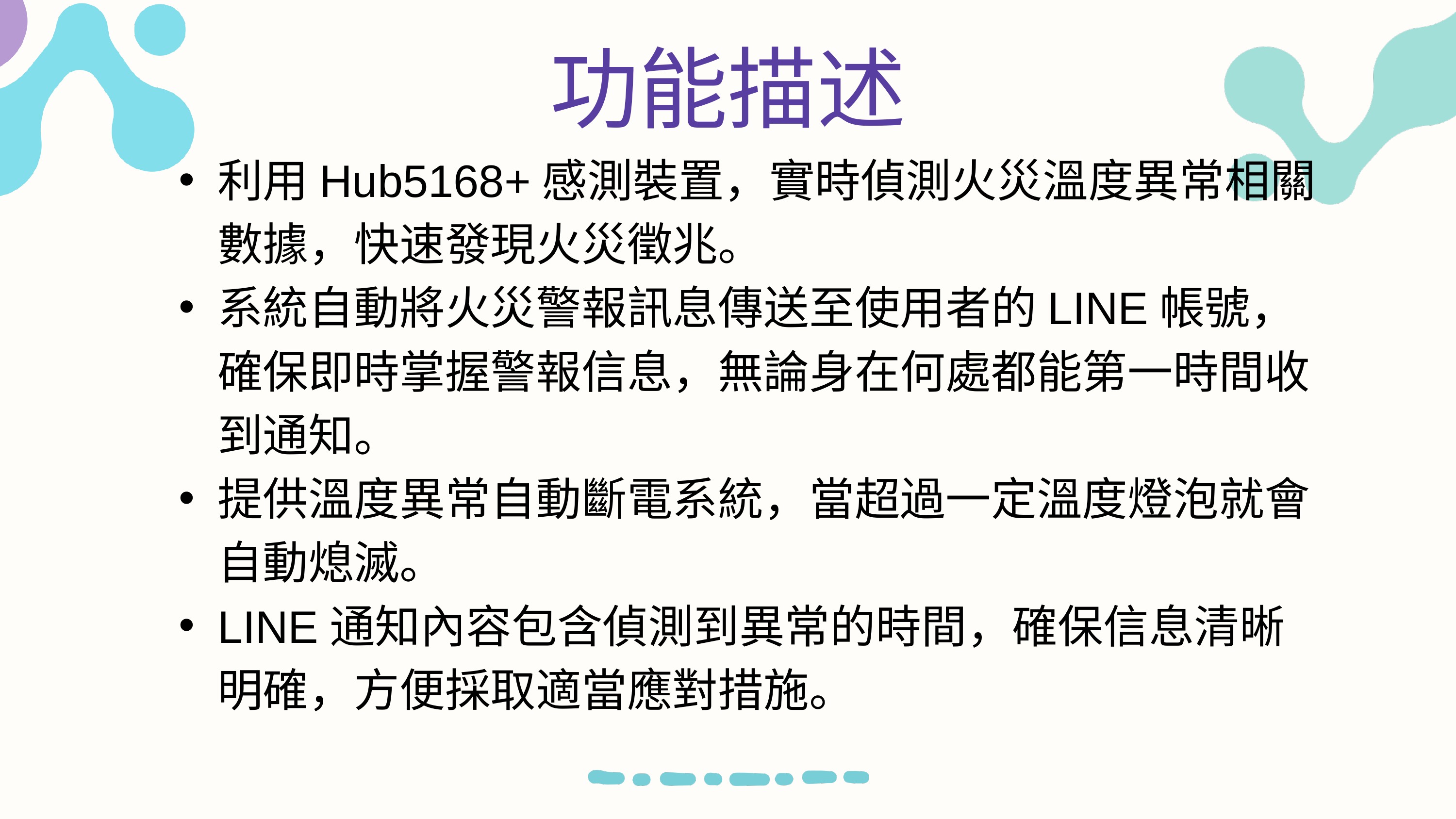

功能描述
利用Hub5168+感測裝置，實時偵測火災溫度異常相關數據，快速發現火災徵兆。
系統自動將火災警報訊息傳送至使用者的LINE帳號，確保即時掌握警報信息，無論身在何處都能第一時間收到通知。
提供溫度異常自動斷電系統，當超過一定溫度燈泡就會自動熄滅。
LINE通知內容包含偵測到異常的時間，確保信息清晰明確，方便採取適當應對措施。